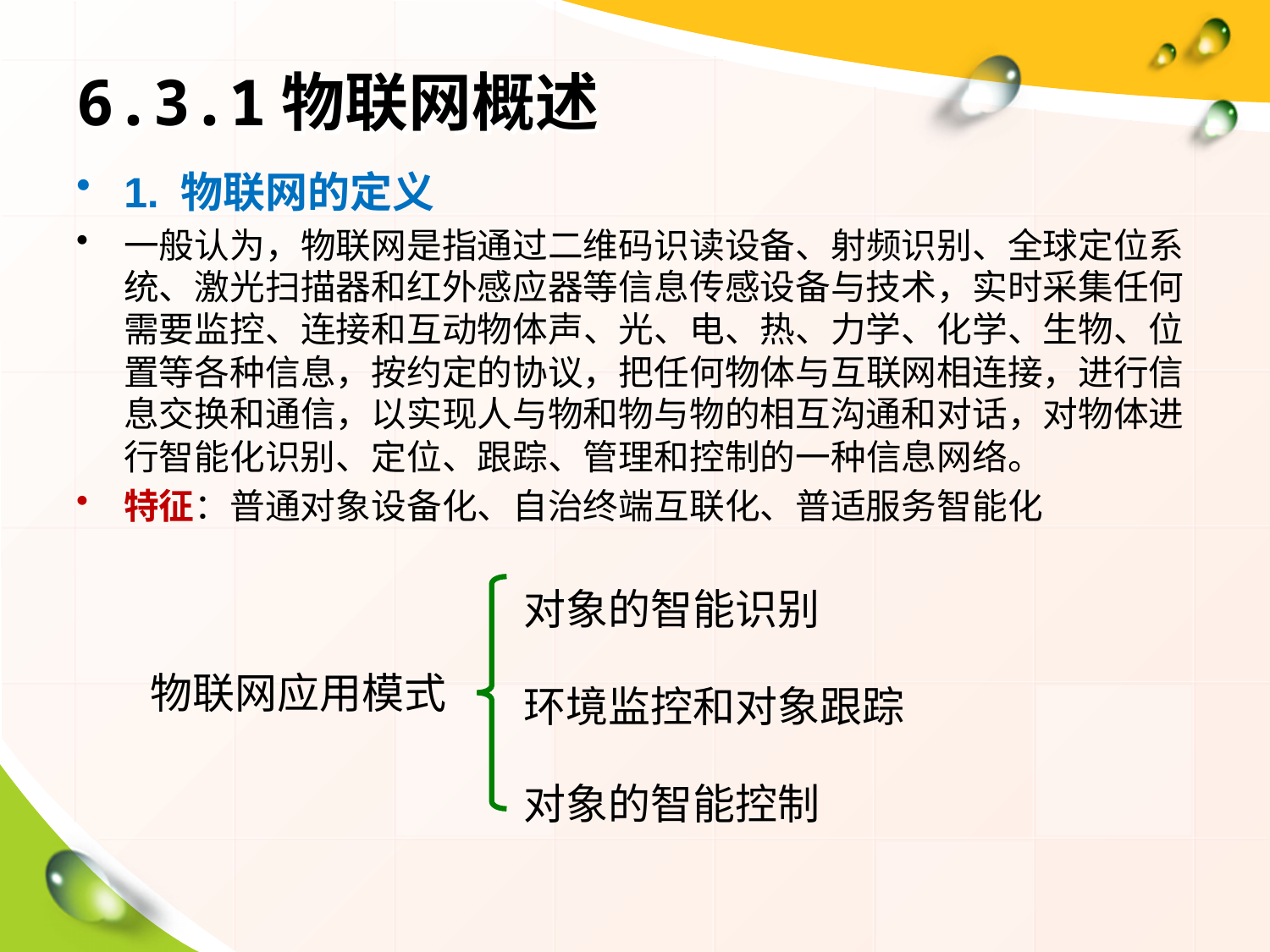

# 6.3.1物联网概述
1. 物联网的定义
一般认为，物联网是指通过二维码识读设备、射频识别、全球定位系统、激光扫描器和红外感应器等信息传感设备与技术，实时采集任何需要监控、连接和互动物体声、光、电、热、力学、化学、生物、位置等各种信息，按约定的协议，把任何物体与互联网相连接，进行信息交换和通信，以实现人与物和物与物的相互沟通和对话，对物体进行智能化识别、定位、跟踪、管理和控制的一种信息网络。
特征：普通对象设备化、自治终端互联化、普适服务智能化
对象的智能识别
环境监控和对象跟踪
对象的智能控制

物联网应用模式